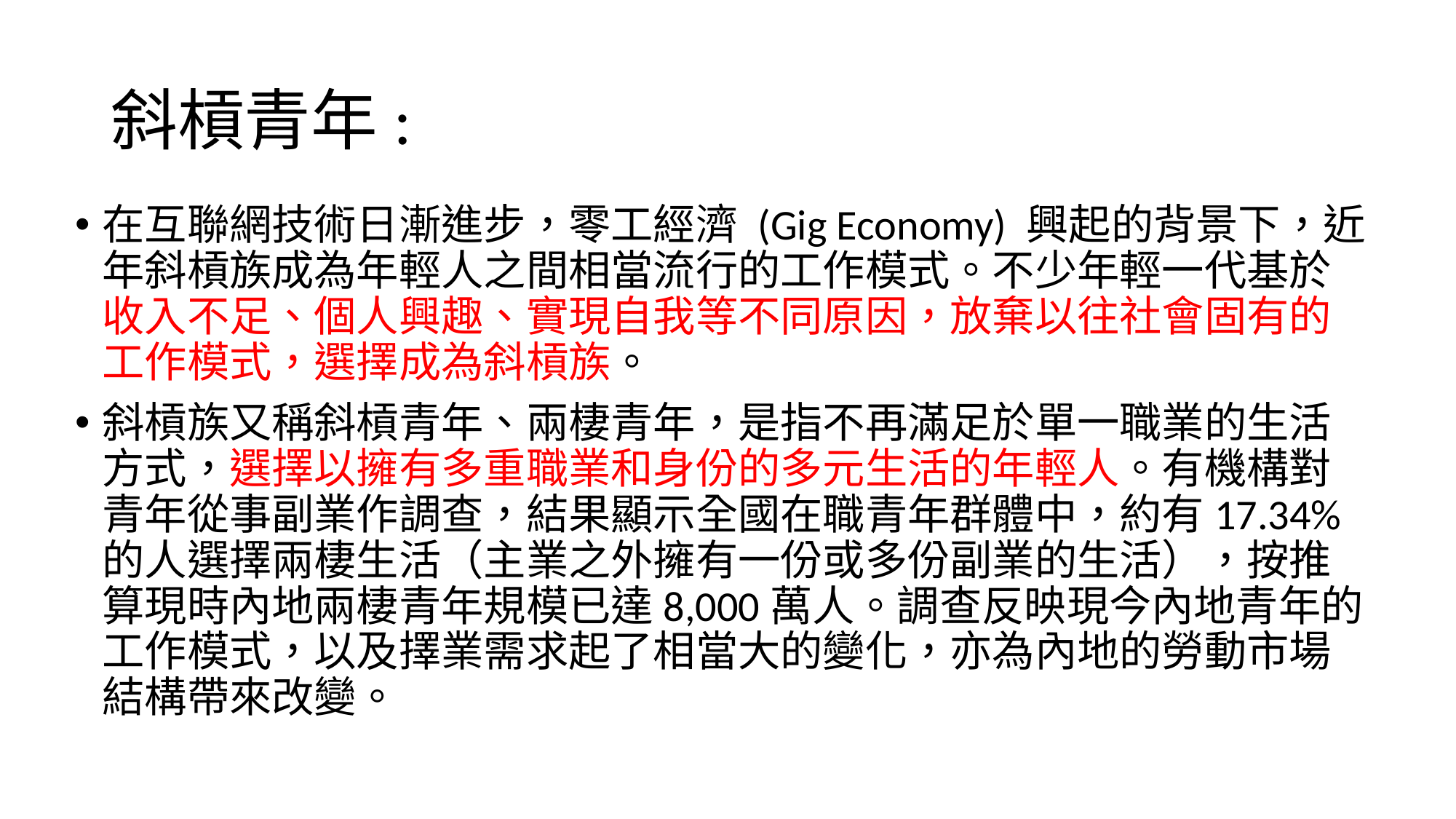

# 斜槓青年:
在互聯網技術日漸進步，零工經濟 (Gig Economy) 興起的背景下，近年斜槓族成為年輕人之間相當流行的工作模式。不少年輕一代基於收入不足、個人興趣、實現自我等不同原因，放棄以往社會固有的工作模式，選擇成為斜槓族。
斜槓族又稱斜槓青年、兩棲青年，是指不再滿足於單一職業的生活方式，選擇以擁有多重職業和身份的多元生活的年輕人。有機構對青年從事副業作調查，結果顯示全國在職青年群體中，約有17.34%的人選擇兩棲生活（主業之外擁有一份或多份副業的生活），按推算現時內地兩棲青年規模已達8,000萬人。調查反映現今內地青年的工作模式，以及擇業需求起了相當大的變化，亦為內地的勞動市場結構帶來改變。